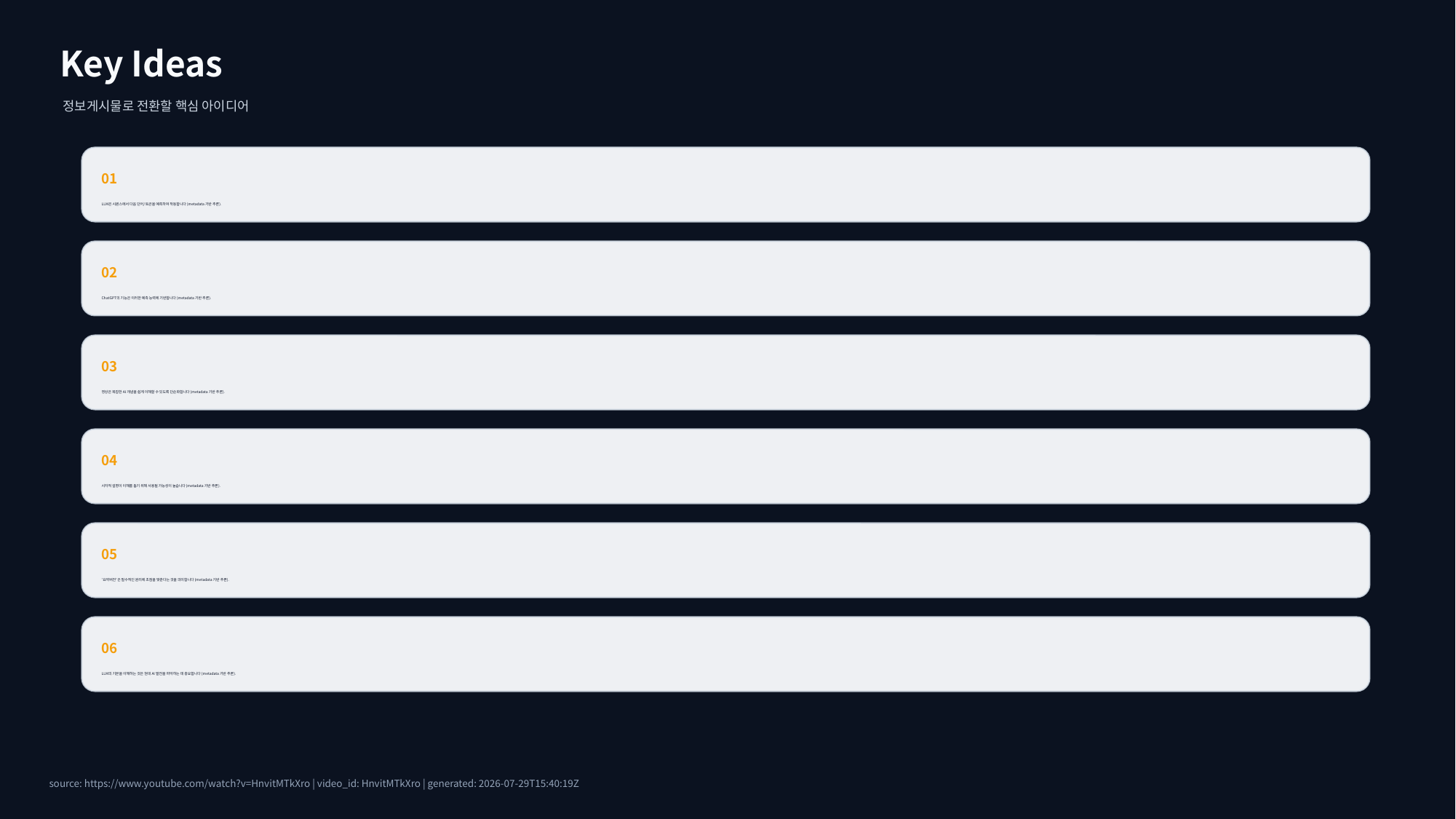

Key Ideas
정보게시물로 전환할 핵심 아이디어

01
LLM은 시퀀스에서 다음 단어/토큰을 예측하여 작동합니다 (metadata 기반 추론).

02
ChatGPT의 기능은 이러한 예측 능력에 기반합니다 (metadata 기반 추론).

03
영상은 복잡한 AI 개념을 쉽게 이해할 수 있도록 단순화합니다 (metadata 기반 추론).

04
시각적 설명이 이해를 돕기 위해 사용될 가능성이 높습니다 (metadata 기반 추론).

05
'요약버전'은 필수적인 원리에 초점을 맞춘다는 것을 의미합니다 (metadata 기반 추론).

06
LLM의 기본을 이해하는 것은 현대 AI 발전을 파악하는 데 중요합니다 (metadata 기반 추론).
source: https://www.youtube.com/watch?v=HnvitMTkXro | video_id: HnvitMTkXro | generated: 2026-07-29T15:40:19Z